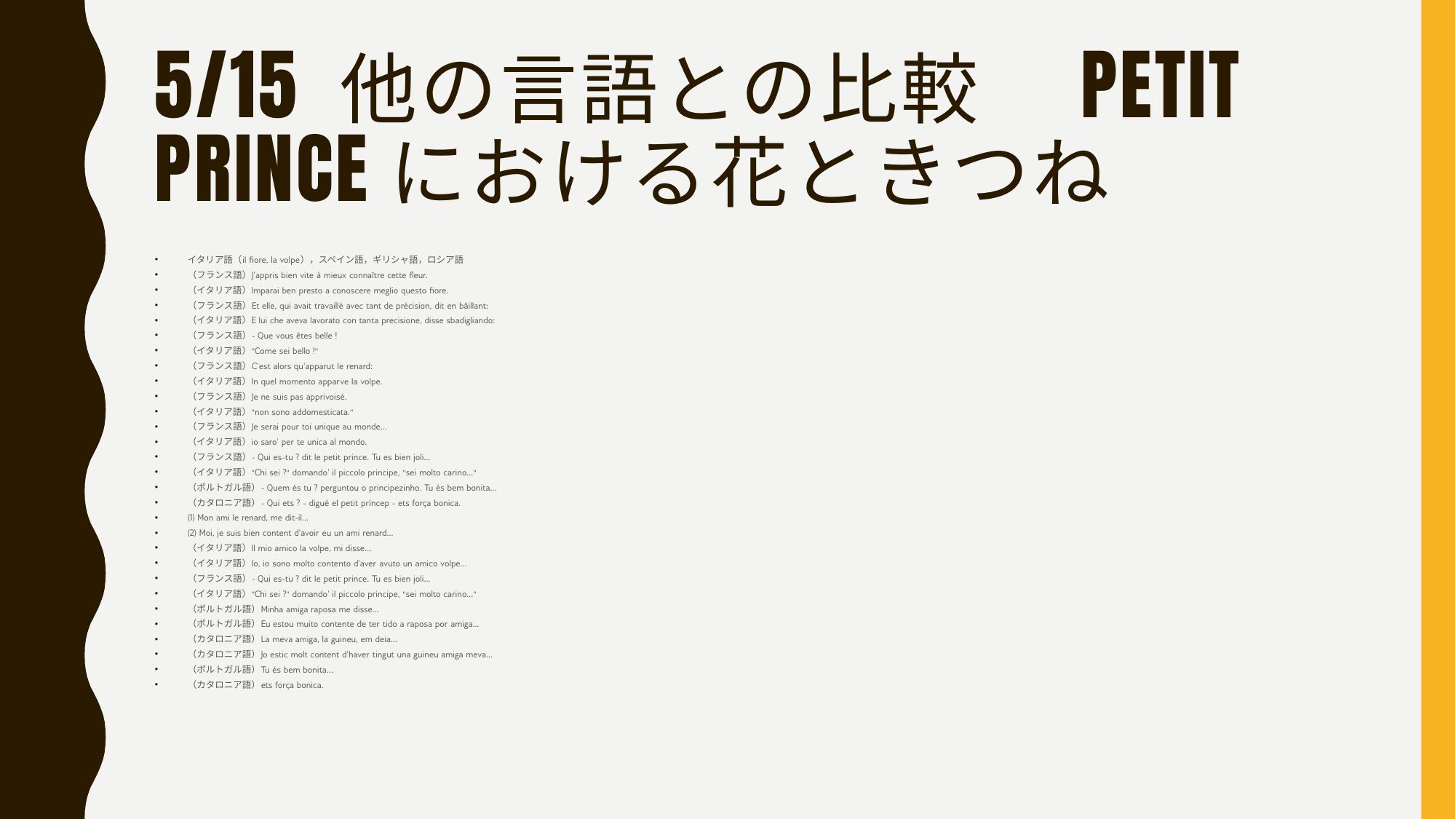

# 5/15 他の言語との比較　Petit Princeにおける花ときつね
イタリア語（il fiore, la volpe），スペイン語，ギリシャ語，ロシア語
（フランス語）J'appris bien vite à mieux connaître cette fleur.
（イタリア語）Imparai ben presto a conoscere meglio questo fiore.
（フランス語）Et elle, qui avait travaillé avec tant de précision, dit en bâillant:
（イタリア語）E lui che aveva lavorato con tanta precisione, disse sbadigliando:
（フランス語）- Que vous êtes belle !
（イタリア語）"Come sei bello !"
（フランス語）C'est alors qu'apparut le renard:
（イタリア語）In quel momento apparve la volpe.
（フランス語）Je ne suis pas apprivoisé.
（イタリア語）"non sono addomesticata."
（フランス語）Je serai pour toi unique au monde...
（イタリア語）io saro' per te unica al mondo.
（フランス語）- Qui es-tu ? dit le petit prince. Tu es bien joli...
（イタリア語）"Chi sei ?" domando' il piccolo principe, "sei molto carino..."
（ポルトガル語）- Quem és tu ? perguntou o principezinho. Tu és bem bonita...
（カタロニア語）- Qui ets ? - digué el petit príncep - ets força bonica.
(1) Mon ami le renard, me dit-il...
(2) Moi, je suis bien content d'avoir eu un ami renard...
（イタリア語）Il mio amico la volpe, mi disse...
（イタリア語）Io, io sono molto contento d'aver avuto un amico volpe...
（フランス語）- Qui es-tu ? dit le petit prince. Tu es bien joli...
（イタリア語）"Chi sei ?" domando' il piccolo principe, "sei molto carino..."
（ポルトガル語）Minha amiga raposa me disse...
（ポルトガル語）Eu estou muito contente de ter tido a raposa por amiga...
（カタロニア語）La meva amiga, la guineu, em deia...
（カタロニア語）Jo estic molt content d'haver tingut una guineu amiga meva...
（ポルトガル語）Tu és bem bonita...
（カタロニア語）ets força bonica.